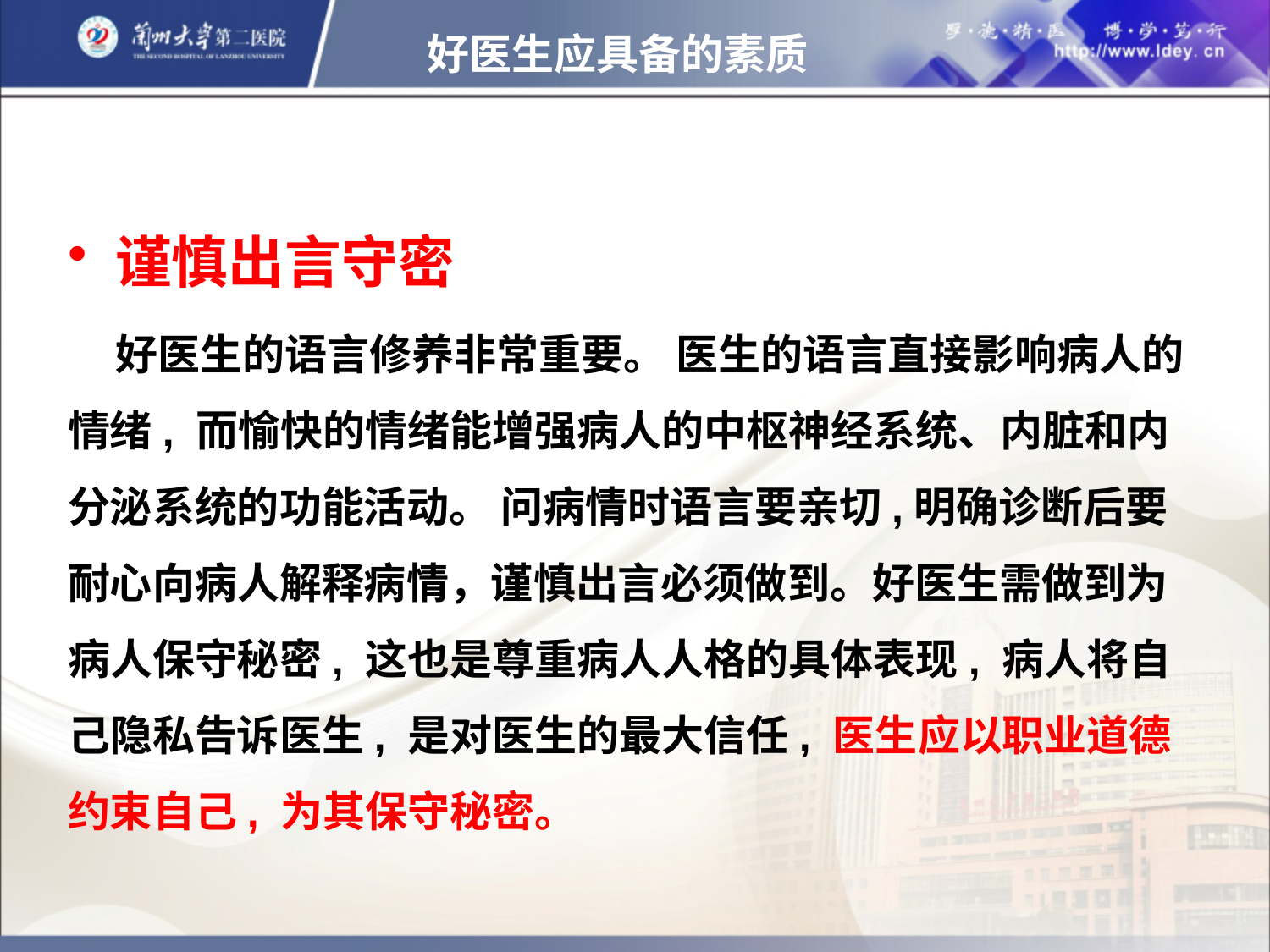

好医生应具备的素质
谨慎出言守密
    好医生的语言修养非常重要。 医生的语言直接影响病人的情绪, 而愉快的情绪能增强病人的中枢神经系统、内脏和内分泌系统的功能活动。 问病情时语言要亲切,明确诊断后要耐心向病人解释病情，谨慎出言必须做到。好医生需做到为病人保守秘密, 这也是尊重病人人格的具体表现, 病人将自己隐私告诉医生, 是对医生的最大信任, 医生应以职业道德约束自己, 为其保守秘密。